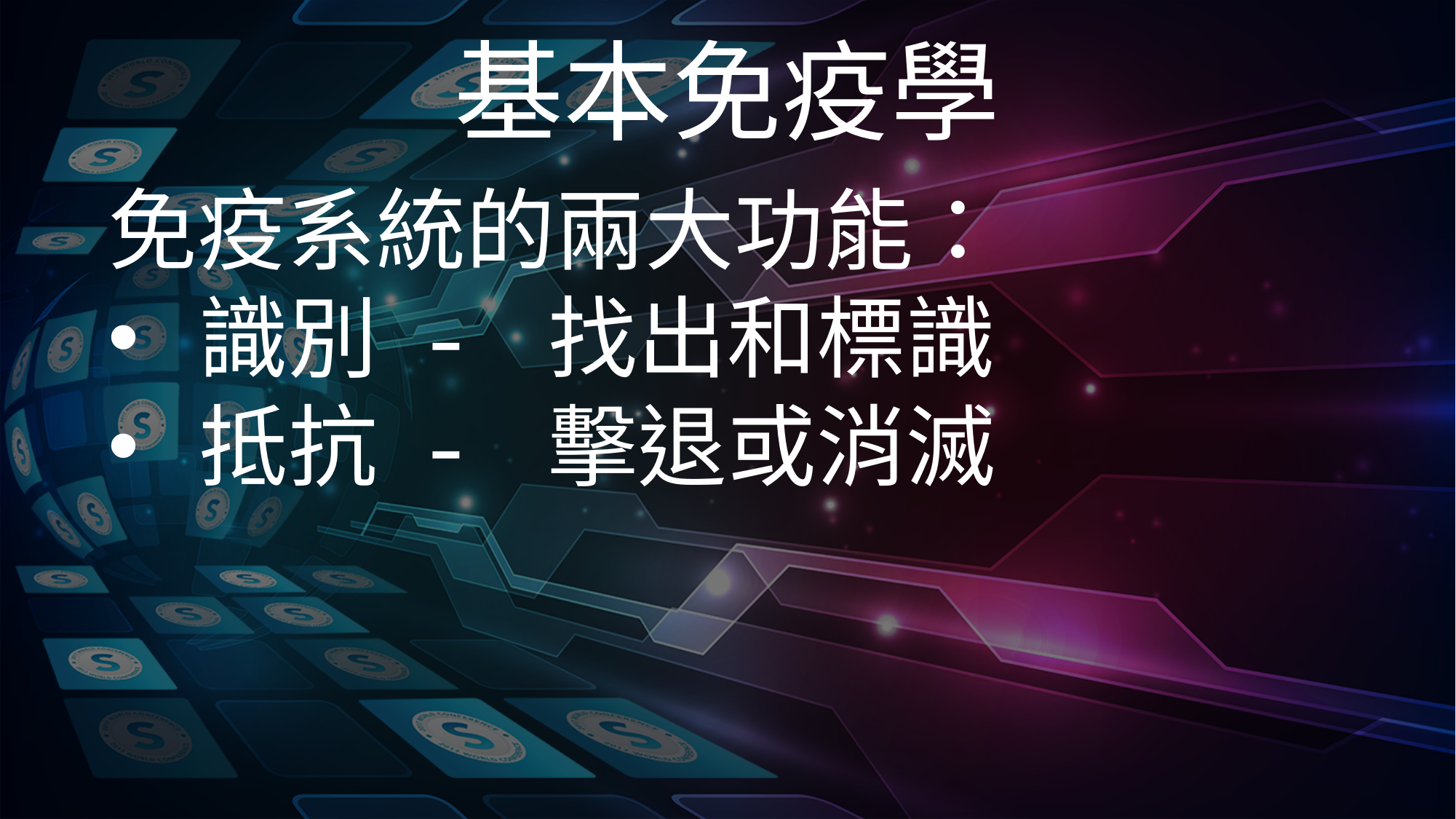

基本免疫學
免疫系統的兩大功能：
識別 - 找出和標識
抵抗 - 擊退或消滅

# Strengthen the Immune Health with Wellmune